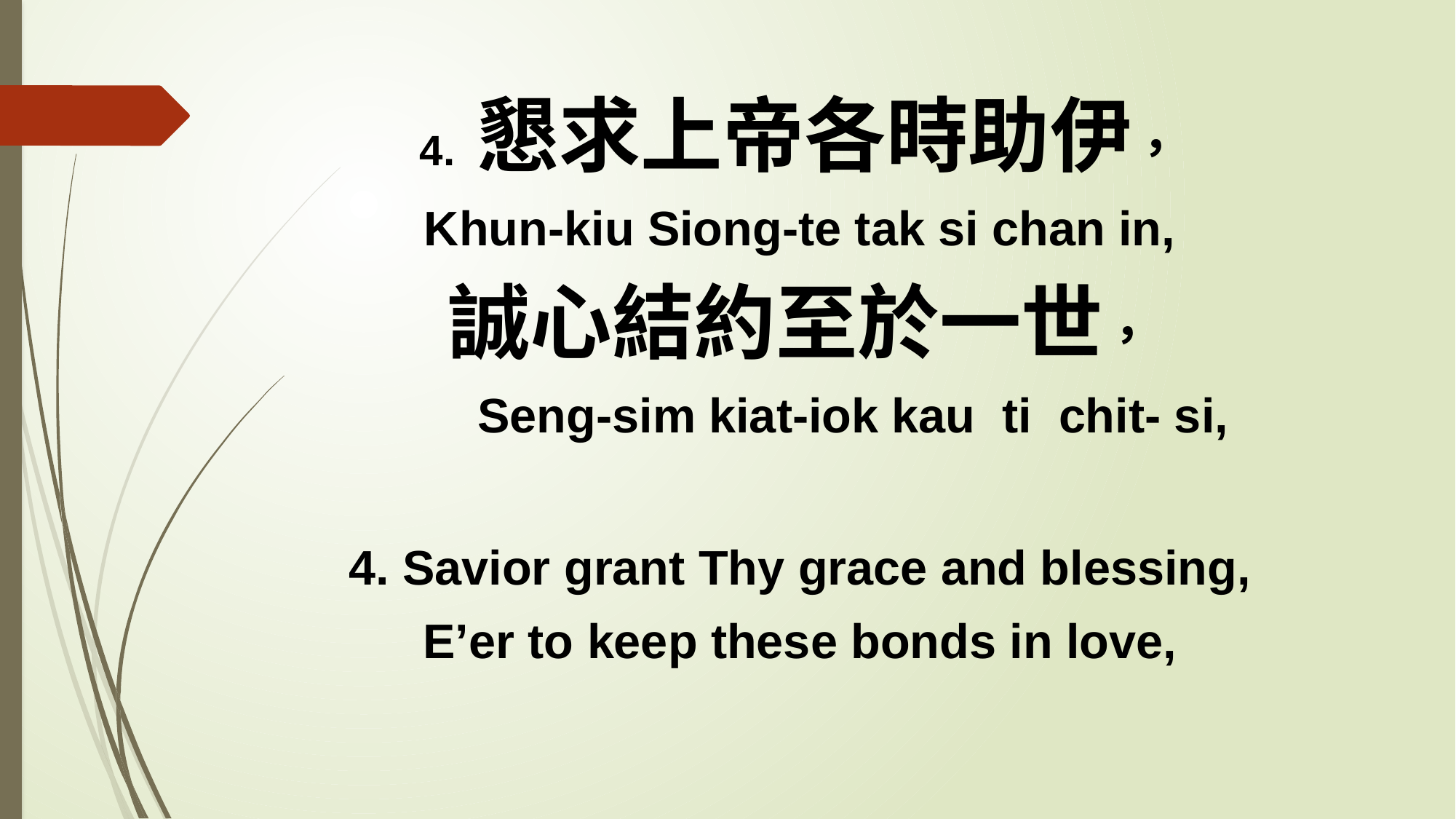

4. 懇求上帝各時助伊，
Khun-kiu Siong-te tak si chan in,
誠心結約至於一世，
                 Seng-sim kiat-iok kau  ti  chit- si,

4. Savior grant Thy grace and blessing,
E’er to keep these bonds in love,